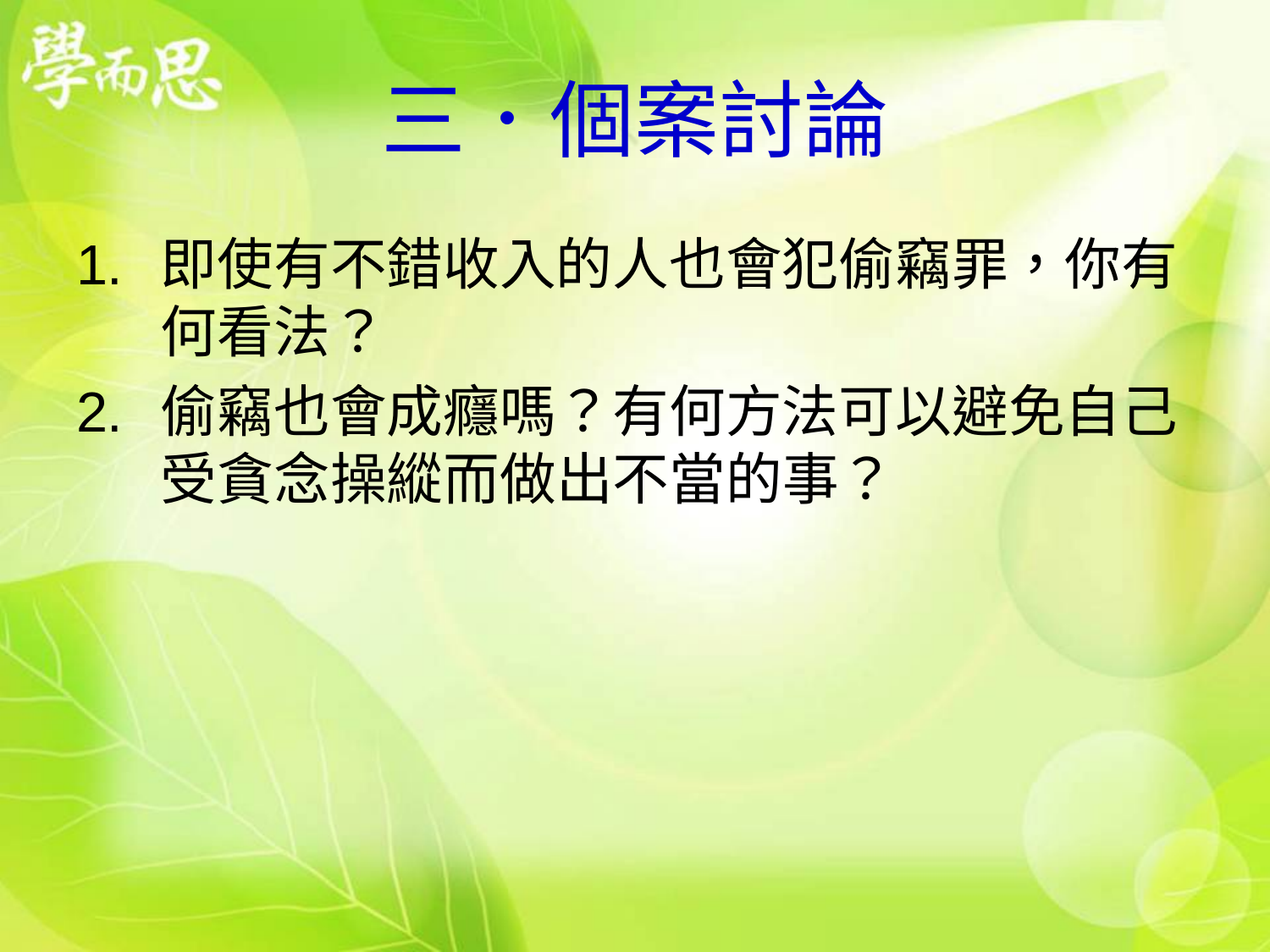

# 三．個案討論
即使有不錯收入的人也會犯偷竊罪，你有何看法？
偷竊也會成癮嗎？有何方法可以避免自己受貪念操縱而做出不當的事？